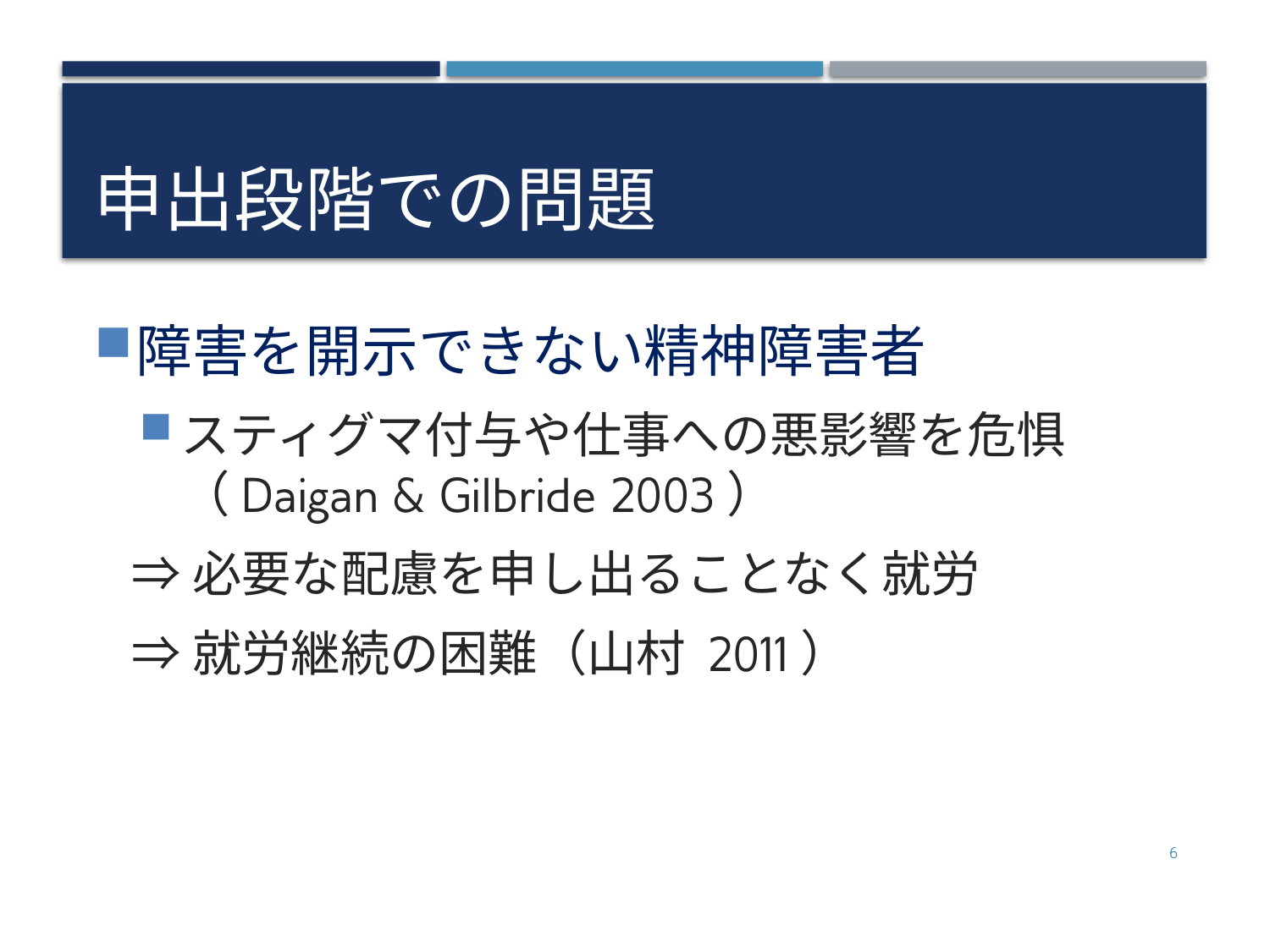

# 申出段階での問題
障害を開示できない精神障害者
スティグマ付与や仕事への悪影響を危惧（Daigan & Gilbride 2003）
⇒必要な配慮を申し出ることなく就労
⇒就労継続の困難（山村 2011）

6